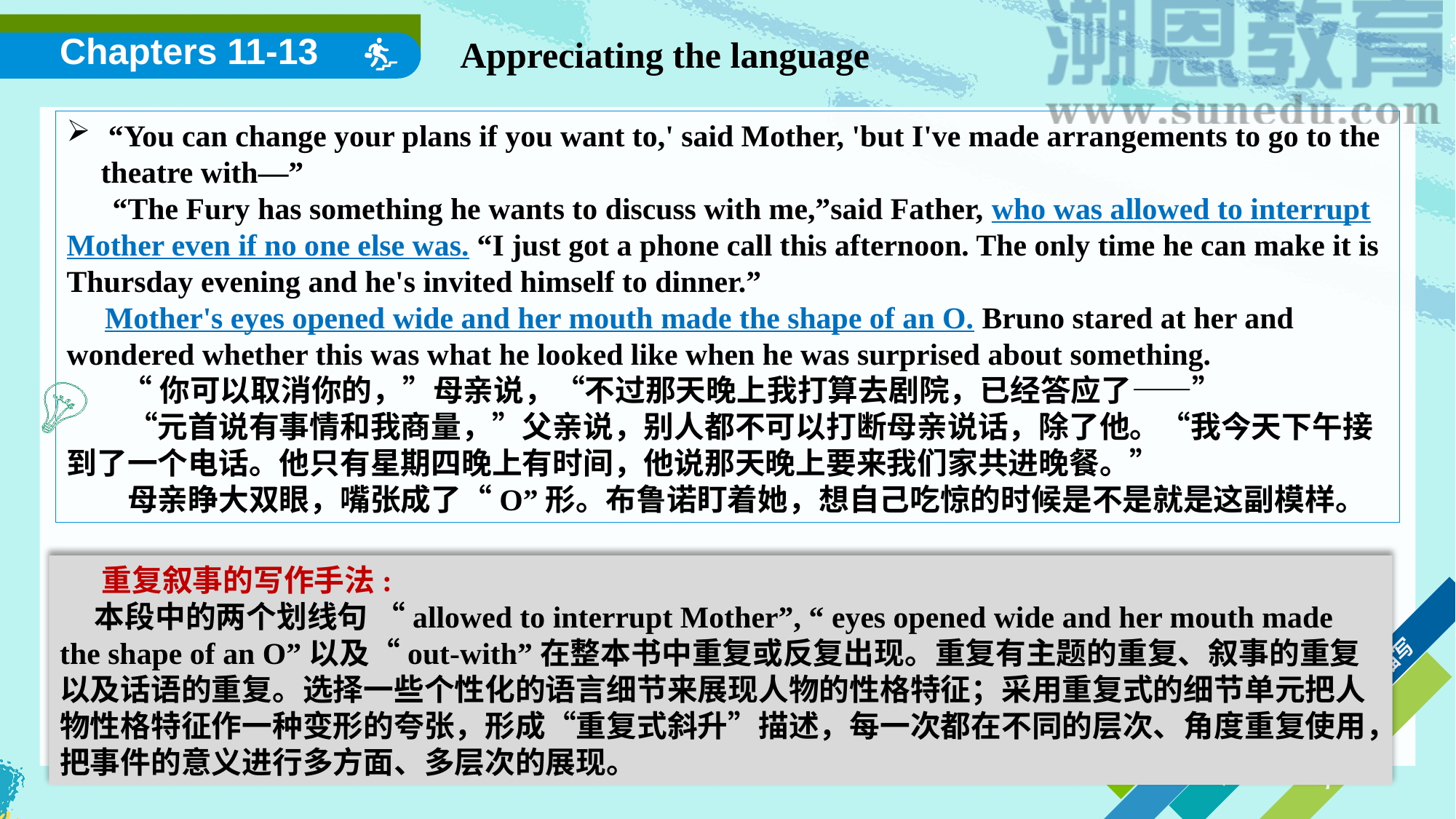

Chapters 11-13
Appreciating the language

 “You can change your plans if you want to,' said Mother, 'but I've made arrangements to go to the theatre with—”
      “The Fury has something he wants to discuss with me,”said Father, who was allowed to interrupt Mother even if no one else was. “I just got a phone call this afternoon. The only time he can make it is Thursday evening and he's invited himself to dinner.”
     Mother's eyes opened wide and her mouth made the shape of an O. Bruno stared at her and wondered whether this was what he looked like when he was surprised about something.
        “你可以取消你的，”母亲说，“不过那天晚上我打算去剧院，已经答应了——”
　　“元首说有事情和我商量，”父亲说，别人都不可以打断母亲说话，除了他。“我今天下午接到了一个电话。他只有星期四晚上有时间，他说那天晚上要来我们家共进晚餐。”
　　母亲睁大双眼，嘴张成了“O”形。布鲁诺盯着她，想自己吃惊的时候是不是就是这副模样。

     重复叙事的写作手法:
    本段中的两个划线句 “allowed to interrupt Mother”, “ eyes opened wide and her mouth made the shape of an O”以及“out-with”在整本书中重复或反复出现。重复有主题的重复、叙事的重复以及话语的重复。选择一些个性化的语言细节来展现人物的性格特征；采用重复式的细节单元把人物性格特征作一种变形的夸张，形成“重复式斜升”描述，每一次都在不同的层次、角度重复使用，把事件的意义进行多方面、多层次的展现。
语言描写
神态描写
动作描写
环境描写
外貌描写